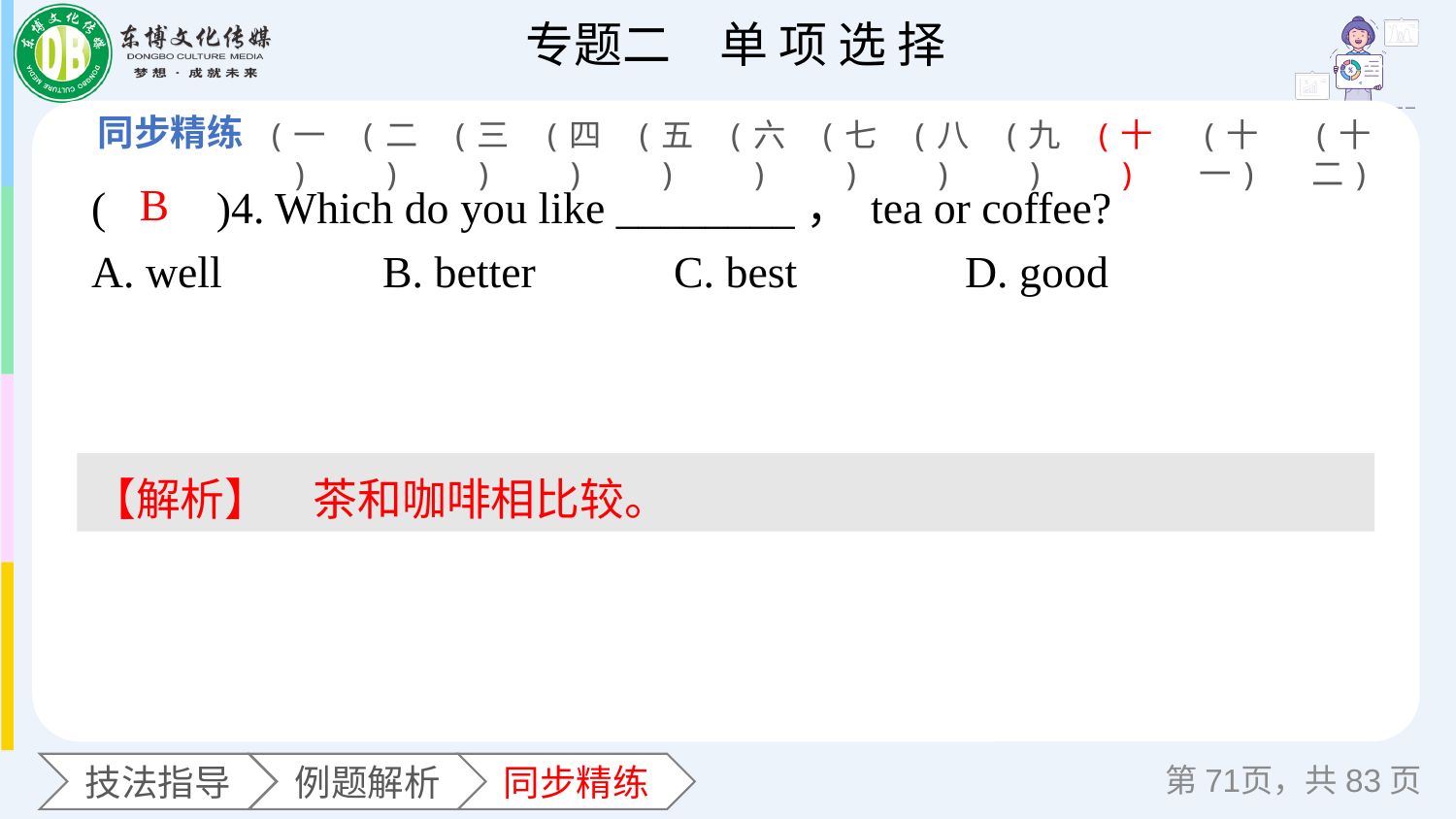

(一)
(二)
(三)
(四)
(五)
(六)
(七)
(八)
(九)
(十)
(十一)
(十二)
(　　)4. Which do you like ________， tea or coffee?
A. well    	B. better    	C. best    	D. good
B
【解析】　茶和咖啡相比较。
第71页，共83页